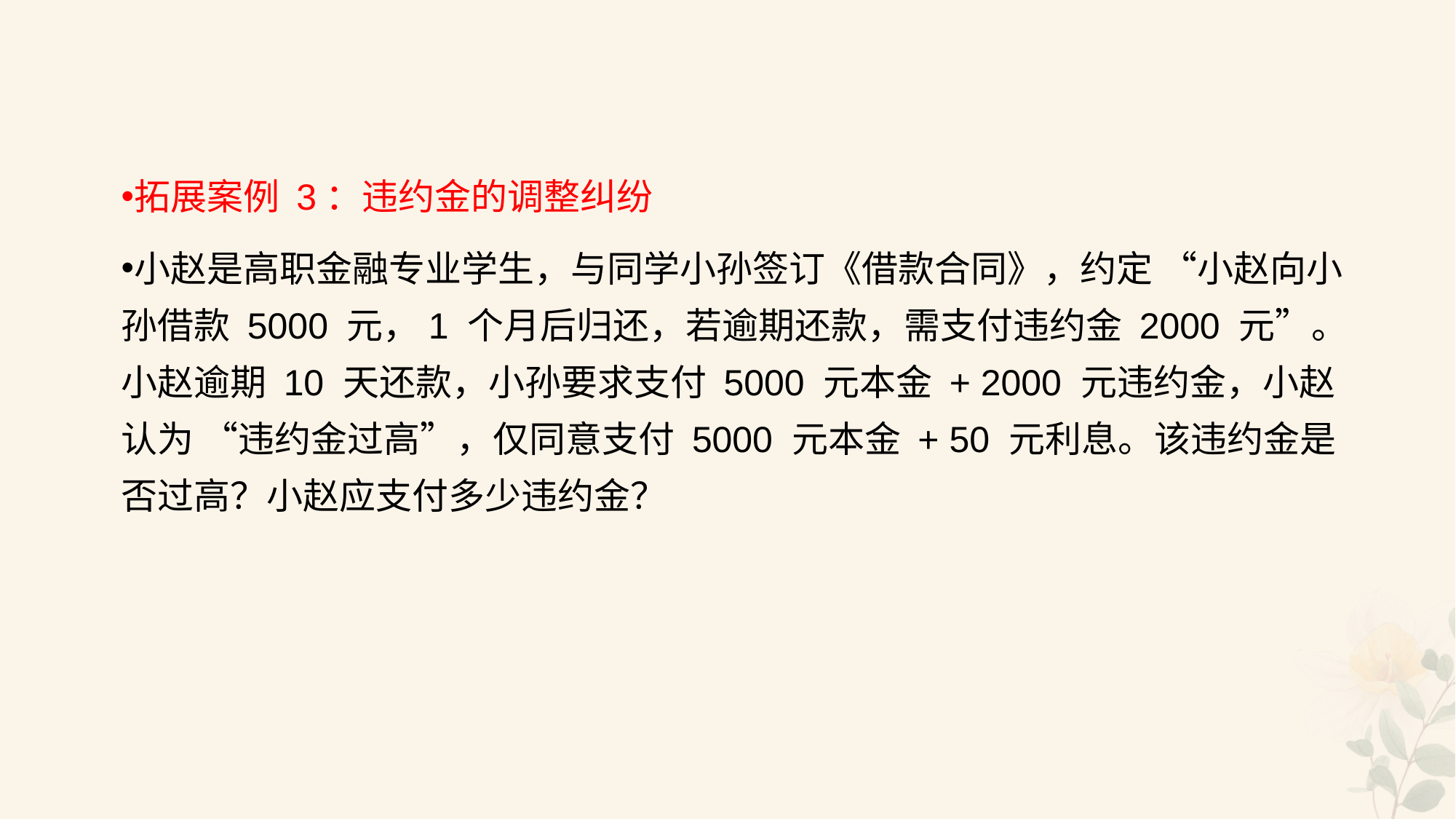

#
拓展案例 3：违约金的调整纠纷
小赵是高职金融专业学生，与同学小孙签订《借款合同》，约定 “小赵向小孙借款 5000 元，1 个月后归还，若逾期还款，需支付违约金 2000 元”。小赵逾期 10 天还款，小孙要求支付 5000 元本金 + 2000 元违约金，小赵认为 “违约金过高”，仅同意支付 5000 元本金 + 50 元利息。该违约金是否过高？小赵应支付多少违约金？